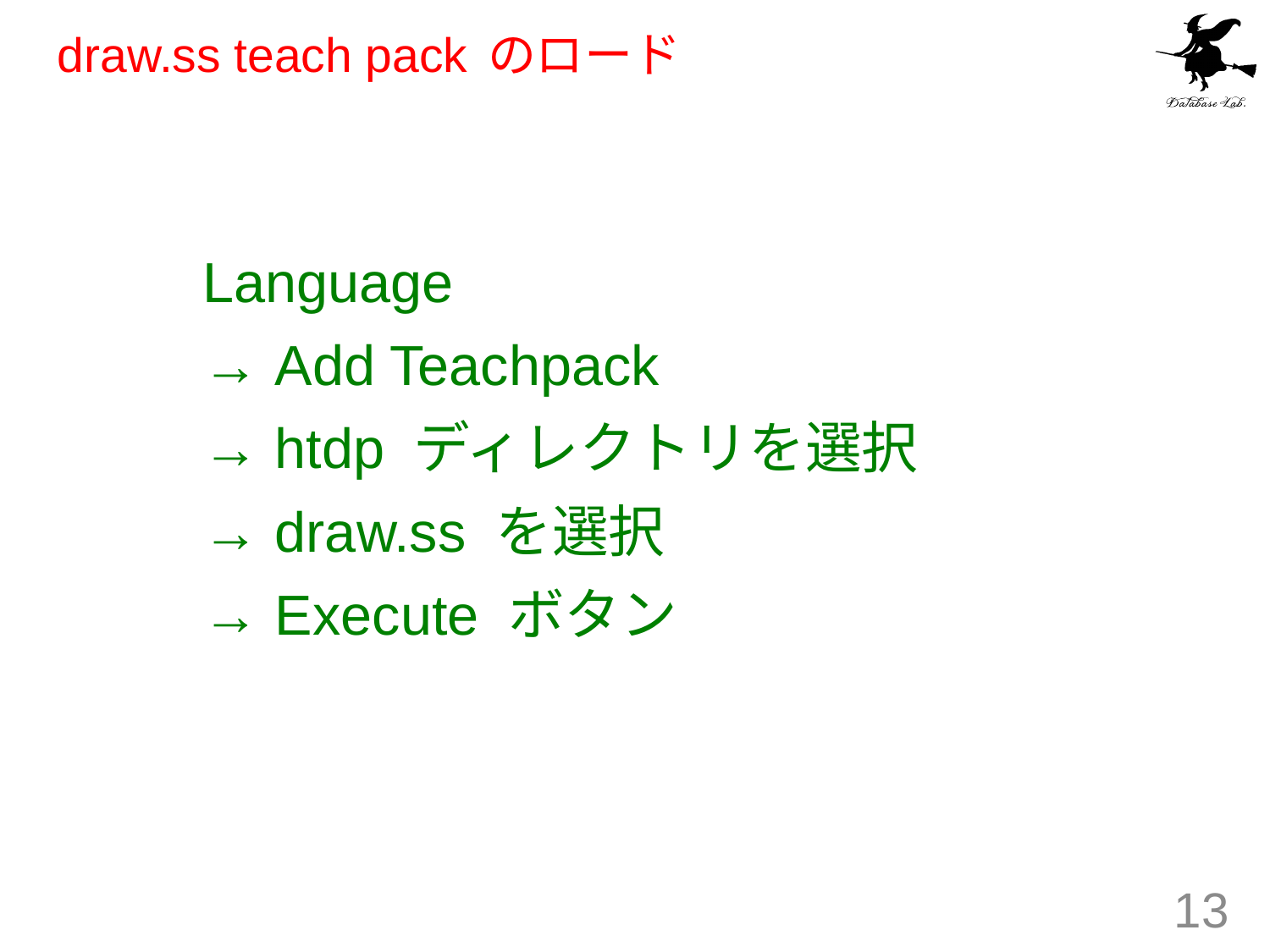

# draw.ss teach pack のロード

	Language
	→ Add Teachpack
	→ htdp ディレクトリを選択
	→ draw.ss を選択
	→ Execute ボタン
13